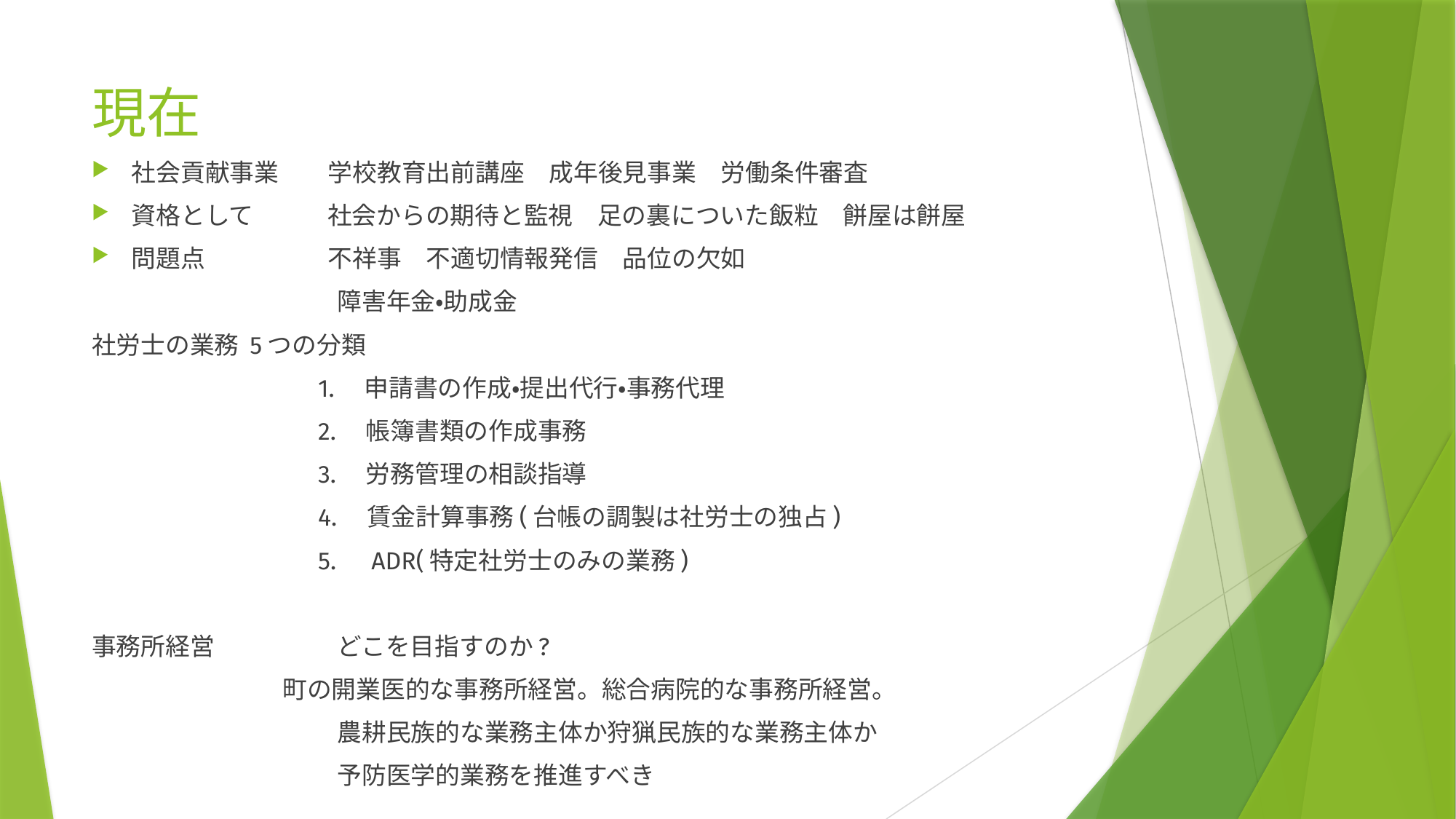

# 現在
社会貢献事業　　学校教育出前講座　成年後見事業　労働条件審査
資格として　　　社会からの期待と監視　足の裏についた飯粒　餅屋は餅屋
問題点　　　　　不祥事　不適切情報発信　品位の欠如
　　　　　　　　　　障害年金・助成金
社労士の業務 5つの分類
　　　　　　　　　1.　申請書の作成・提出代行・事務代理
　　　　　　　　　2.　帳簿書類の作成事務
　　　　　　　　　3.　労務管理の相談指導
　　　　　　　　　4.　賃金計算事務(台帳の調製は社労士の独占)
　　　　　　　　　5.　ADR(特定社労士のみの業務)

事務所経営　　　　　どこを目指すのか?
                                  町の開業医的な事務所経営。総合病院的な事務所経営。
　　　　　　　　　　農耕民族的な業務主体か狩猟民族的な業務主体か
　　　　　　　　　　予防医学的業務を推進すべき